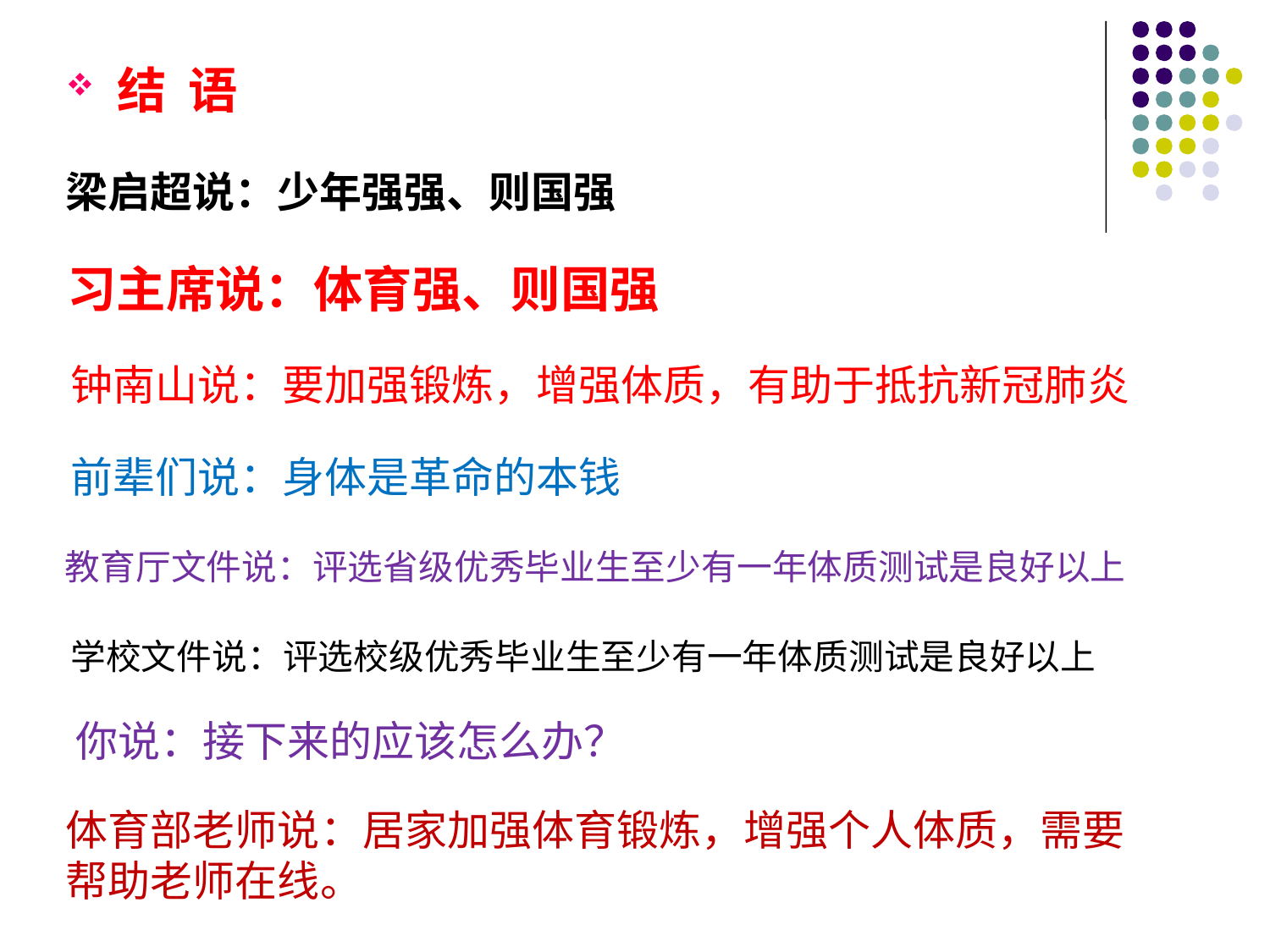

结  语
梁启超说：少年强强、则国强
    习主席说：体育强、则国强
   钟南山说：要加强锻炼，增强体质，有助于抵抗新冠肺炎
   前辈们说：身体是革命的本钱
    教育厅文件说：评选省级优秀毕业生至少有一年体质测试是良好以上
  学校文件说：评选校级优秀毕业生至少有一年体质测试是良好以上
  你说：接下来的应该怎么办？
体育部老师说：居家加强体育锻炼，增强个人体质，需要帮助老师在线。